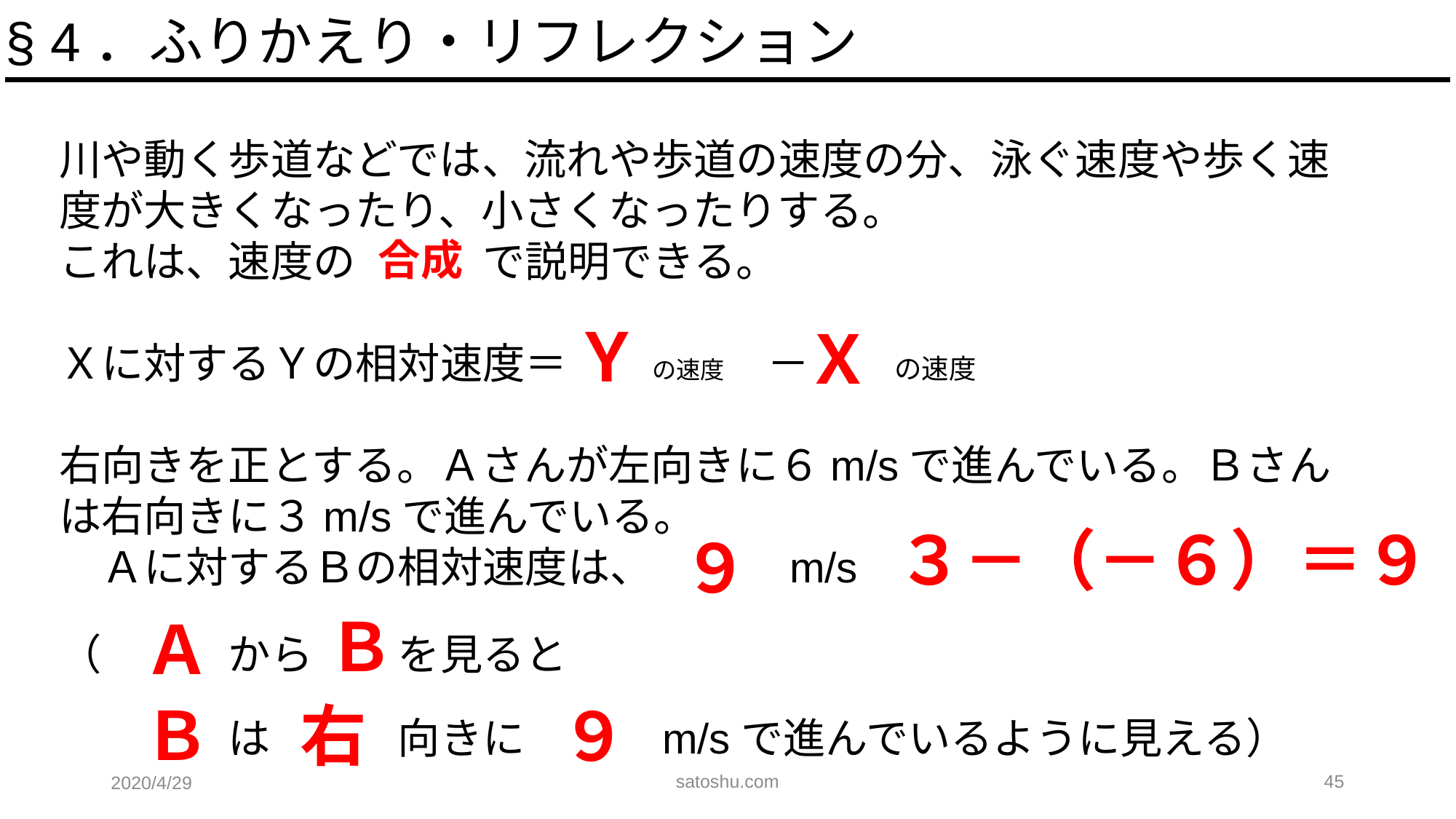

§ 4．ふりかえり・リフレクション
川や動く歩道などでは、流れや歩道の速度の分、泳ぐ速度や歩く速度が大きくなったり、小さくなったりする。
これは、速度の　　　で説明できる。

Ｘに対するＹの相対速度＝　　の速度　－　　の速度

右向きを正とする。Ａさんが左向きに６m/sで進んでいる。Ｂさんは右向きに３m/sで進んでいる。
　Ａに対するＢの相対速度は、　　　m/s

（　　　から　　を見ると

　　　　は　　　向きに　　　m/sで進んでいるように見える）
合成
Ｙ
Ｘ
３－（－６）＝９
９
Ｂ
Ａ
Ｂ
右
９
satoshu.com
45
2020/4/29